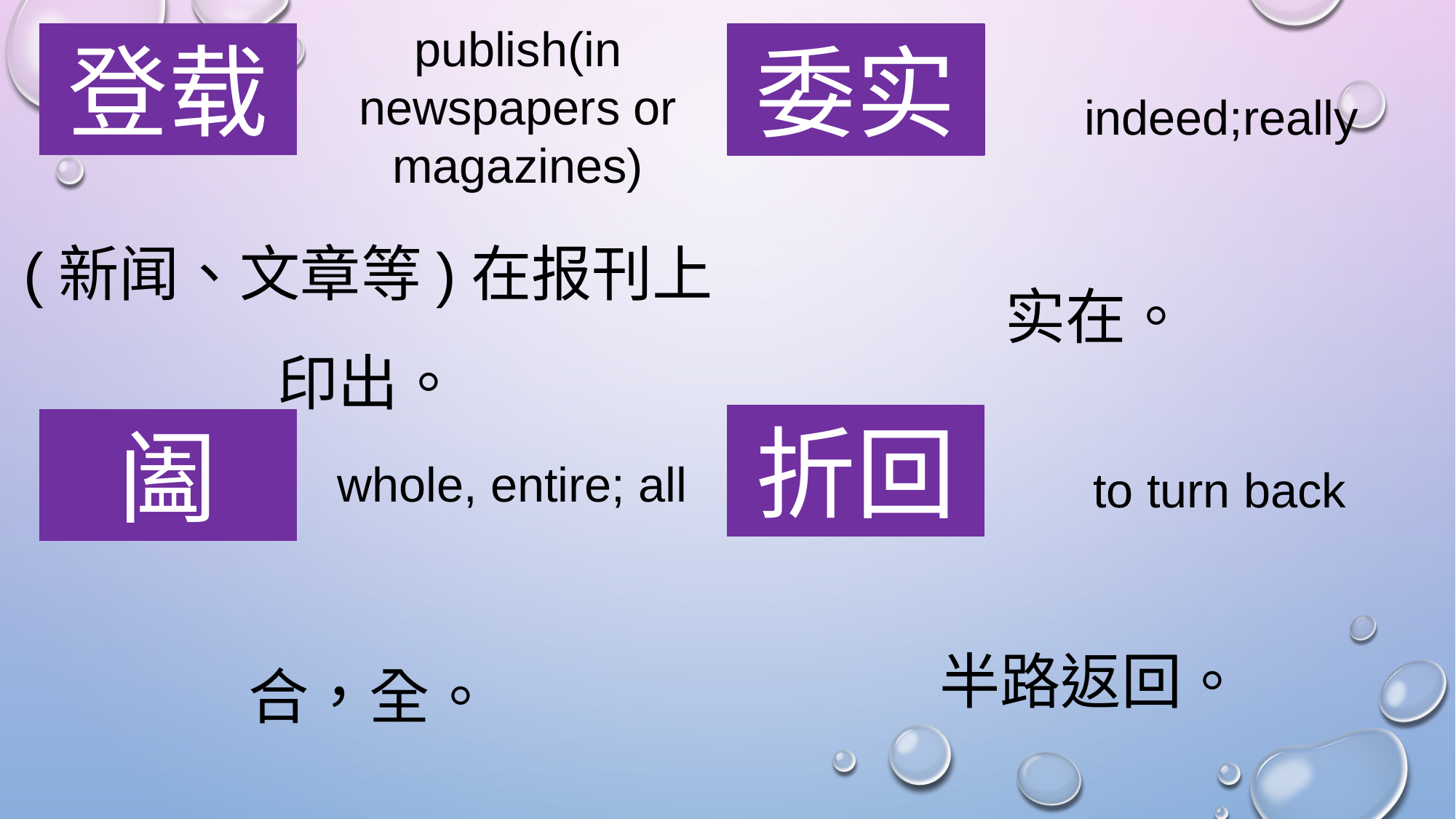

publish(in newspapers or magazines)
登载
委实
indeed;really
(新闻、文章等)在报刊上印出。
实在。
折回
阖
whole, entire; all
to turn back
半路返回。
合，全。